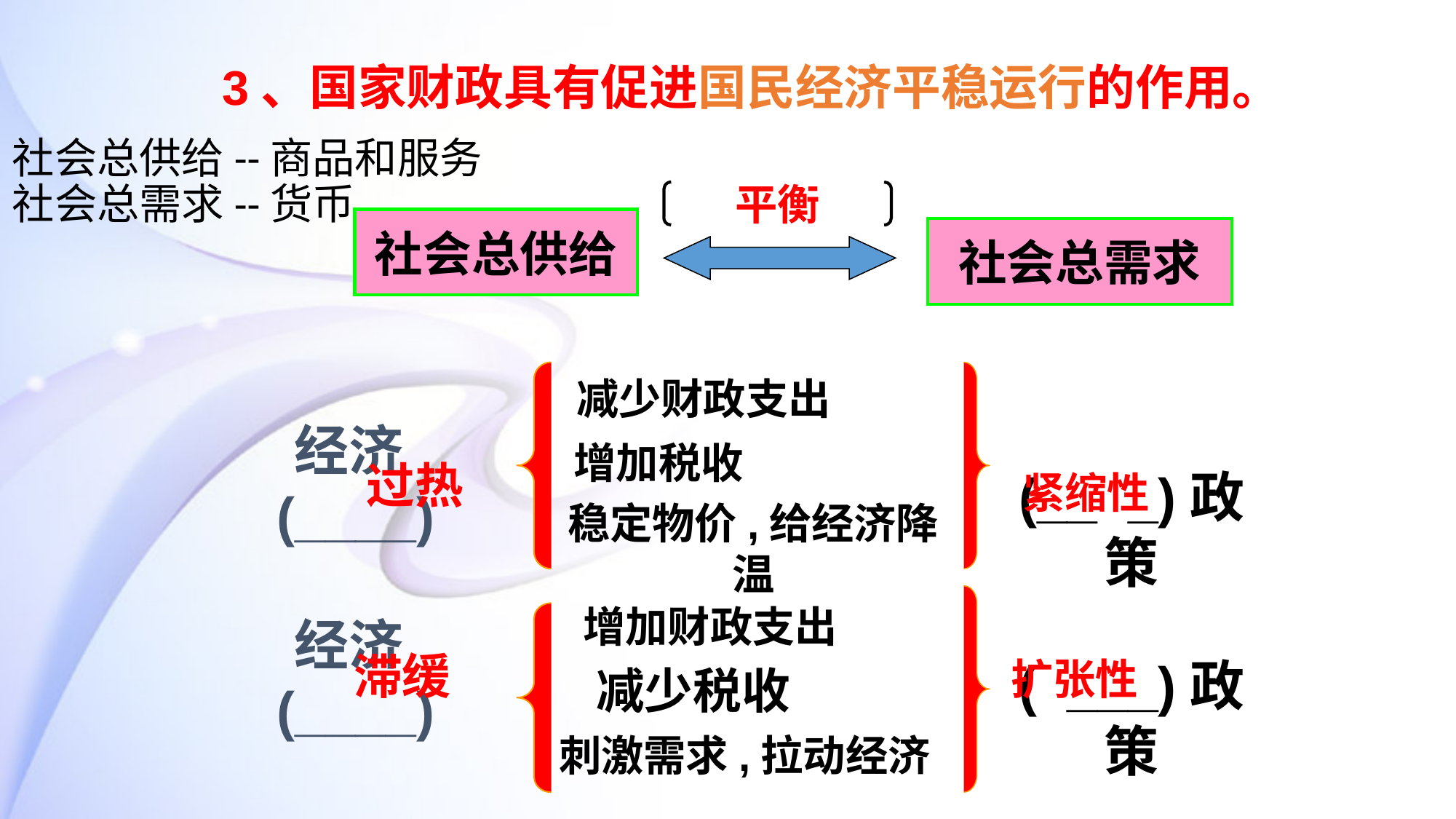

3、国家财政具有促进国民经济平稳运行的作用。
# 社会总供给--商品和服务 社会总需求--货币
平衡
社会总供给
社会总需求

减少财政支出
经济(____)
增加税收
  过热
(__  _)政策
紧缩性
稳定物价,给经济降温

增加财政支出

经济(____)
滞缓
(  ___)政策
扩张性
减少税收
刺激需求,拉动经济